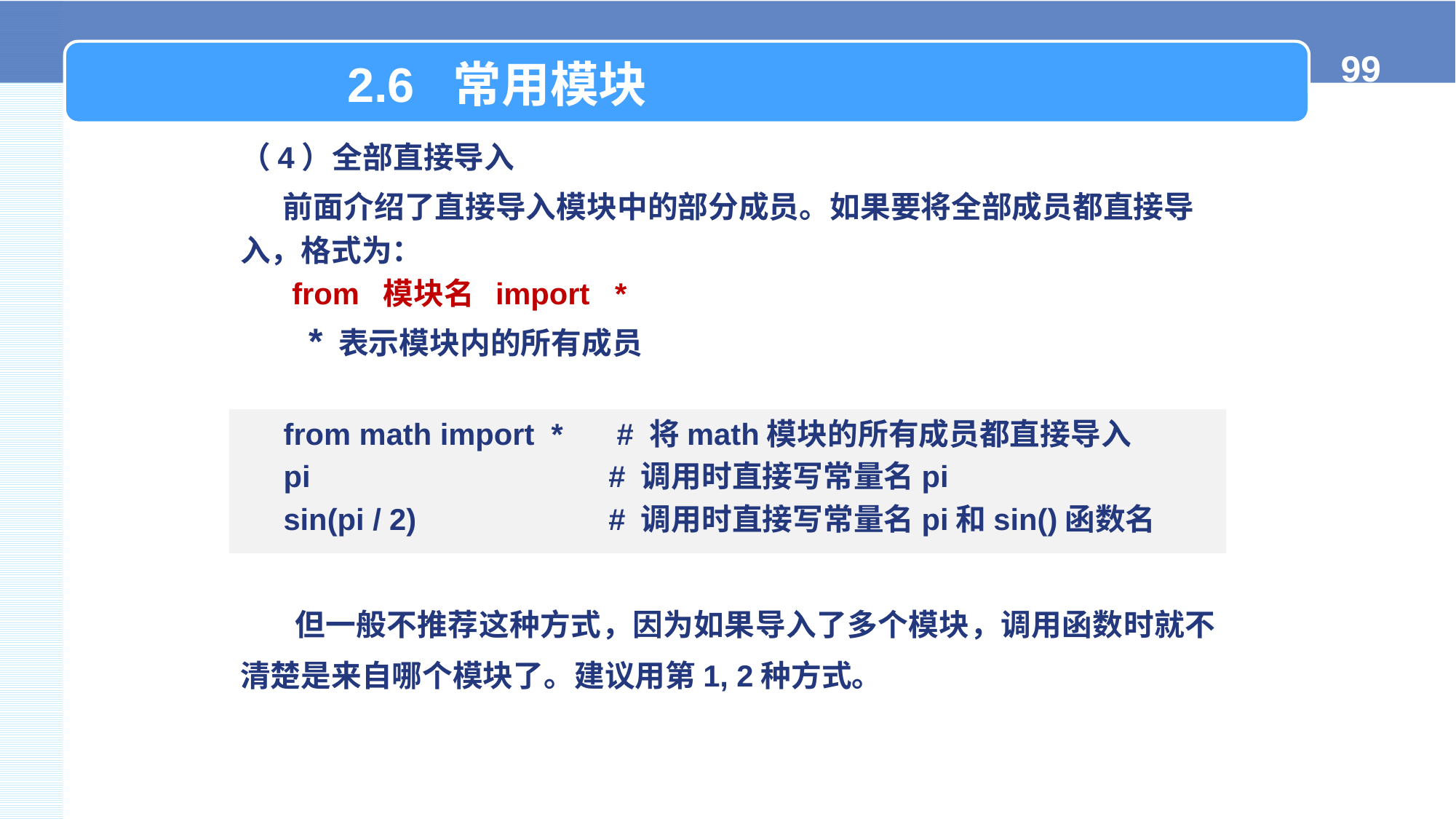

2.6  常用模块
（4）全部直接导入
前面介绍了直接导入模块中的部分成员。如果要将全部成员都直接导入，格式为：
 from  模块名  import   *
   * 表示模块内的所有成员
from math import  *	 # 将math模块的所有成员都直接导入
pi			# 调用时直接写常量名pi
sin(pi / 2)		# 调用时直接写常量名pi和sin()函数名
但一般不推荐这种方式，因为如果导入了多个模块，调用函数时就不清楚是来自哪个模块了。建议用第1, 2种方式。